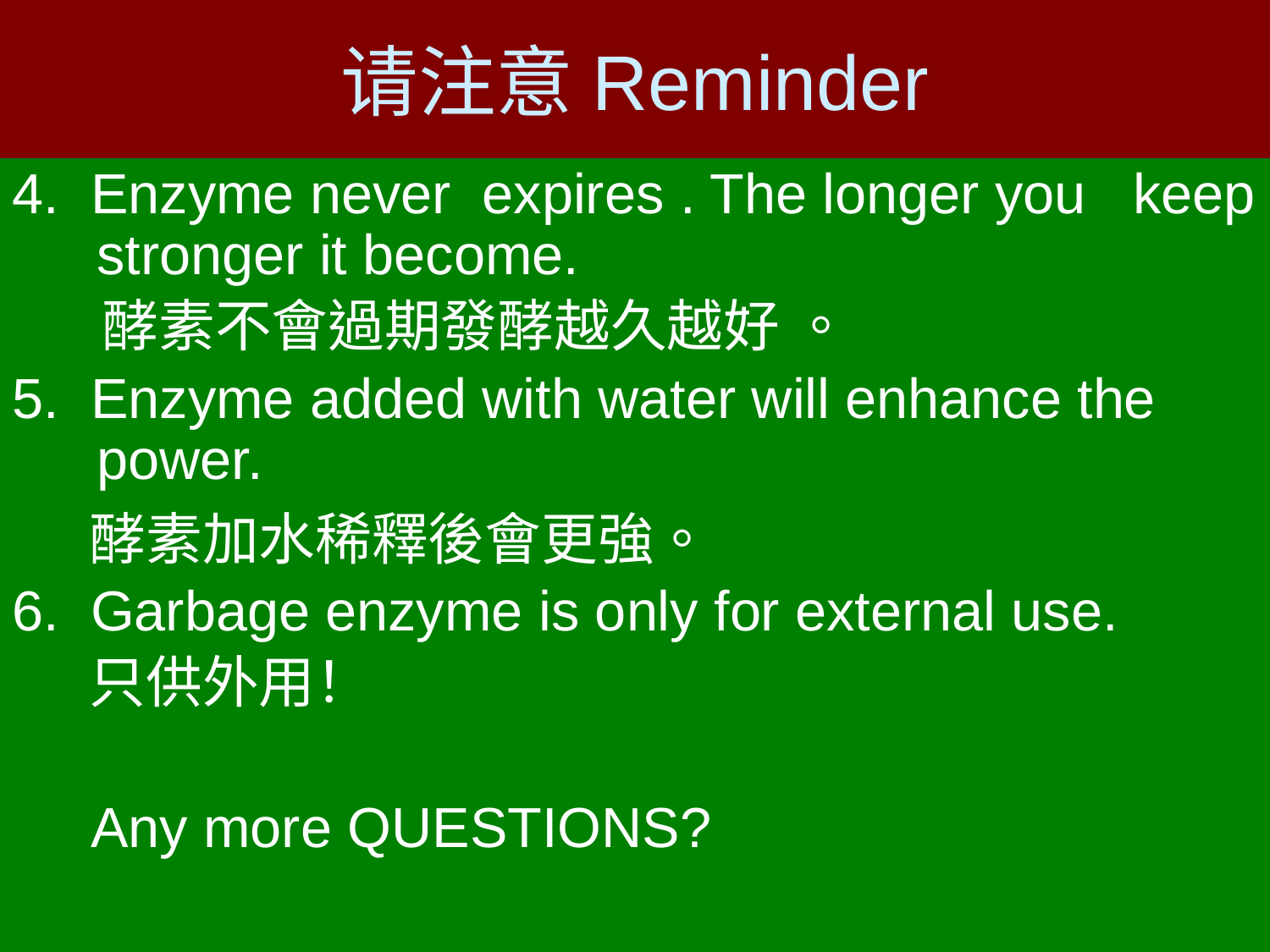

# 请注意Reminder
4.  Enzyme never  expires . The longer you   keep stronger it become.
      酵素不會過期發酵越久越好 。
5.  Enzyme added with water will enhance the power.
     酵素加水稀釋後會更強。
6.  Garbage enzyme is only for external use.
     只供外用！

     Any more QUESTIONS?